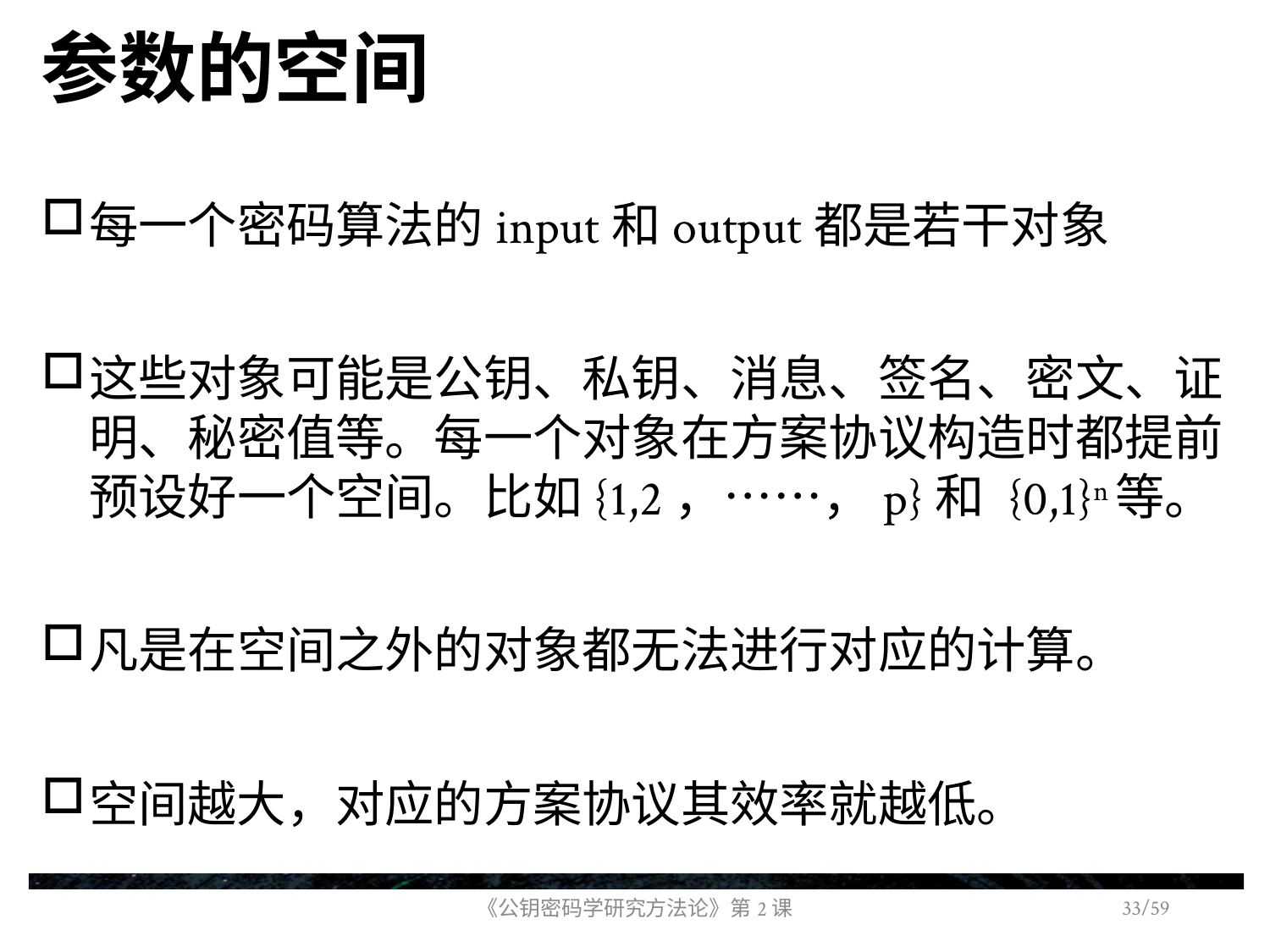

# 参数的空间
每一个密码算法的input和output都是若干对象

这些对象可能是公钥、私钥、消息、签名、密文、证明、秘密值等。每一个对象在方案协议构造时都提前预设好一个空间。比如{1,2，……，p}和 {0,1}n等。

凡是在空间之外的对象都无法进行对应的计算。

空间越大，对应的方案协议其效率就越低。
《公钥密码学研究方法论》第2课
33/59